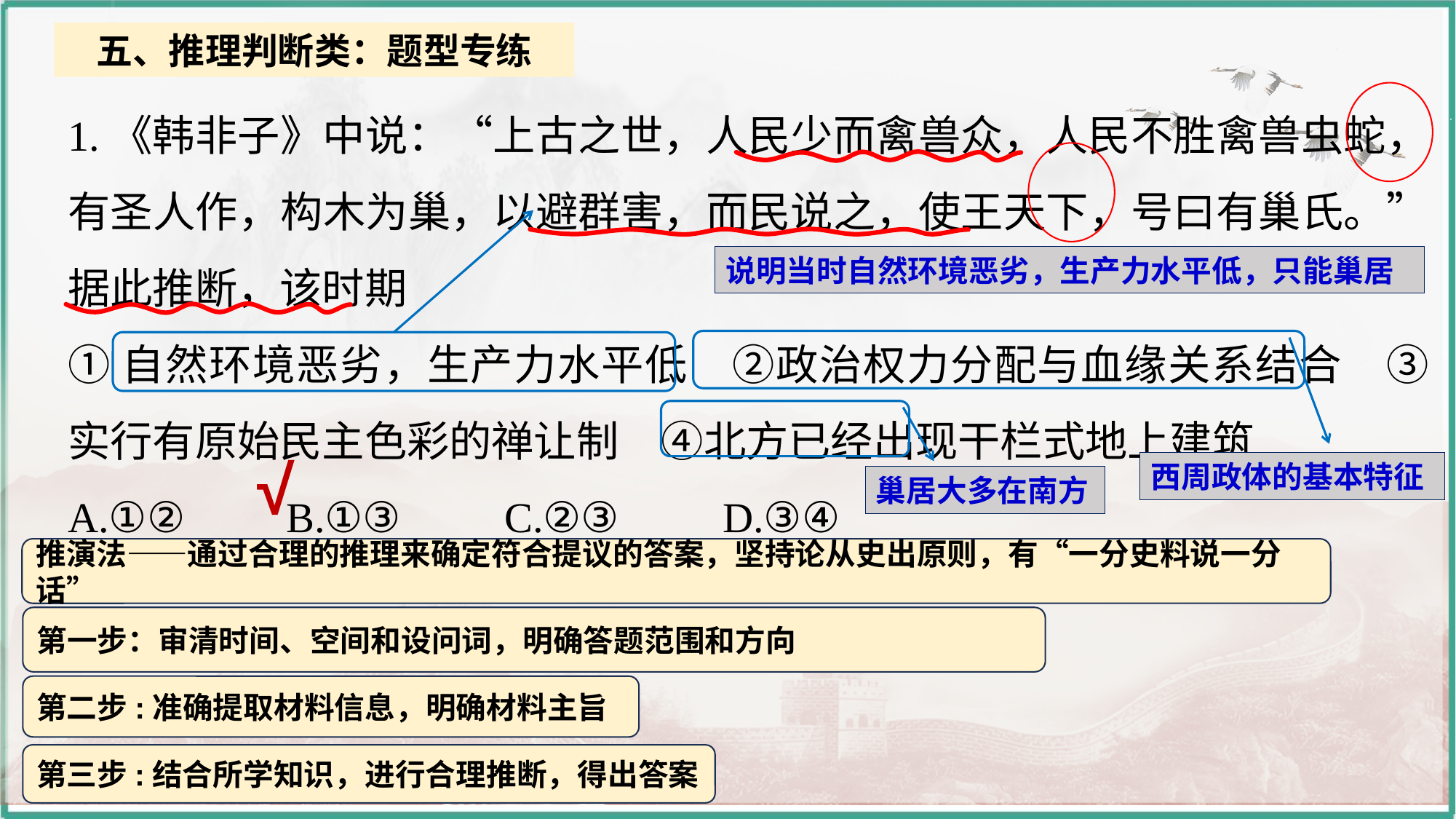

五、推理判断类：题型专练
1.《韩非子》中说：“上古之世，人民少而禽兽众，人民不胜禽兽虫蛇，有圣人作，构木为巢，以避群害，而民说之，使王天下，号曰有巢氏。”据此推断，该时期
①自然环境恶劣，生产力水平低　②政治权力分配与血缘关系结合　③实行有原始民主色彩的禅让制　④北方已经出现干栏式地上建筑
A.①②  	B.①③  	C.②③  	D.③④

说明当时自然环境恶劣，生产力水平低，只能巢居

√
西周政体的基本特征
巢居大多在南方
推演法——通过合理的推理来确定符合提议的答案，坚持论从史出原则，有“一分史料说一分话”
第一步：审清时间、空间和设问词，明确答题范围和方向
第二步:准确提取材料信息，明确材料主旨
第三步:结合所学知识，进行合理推断，得出答案